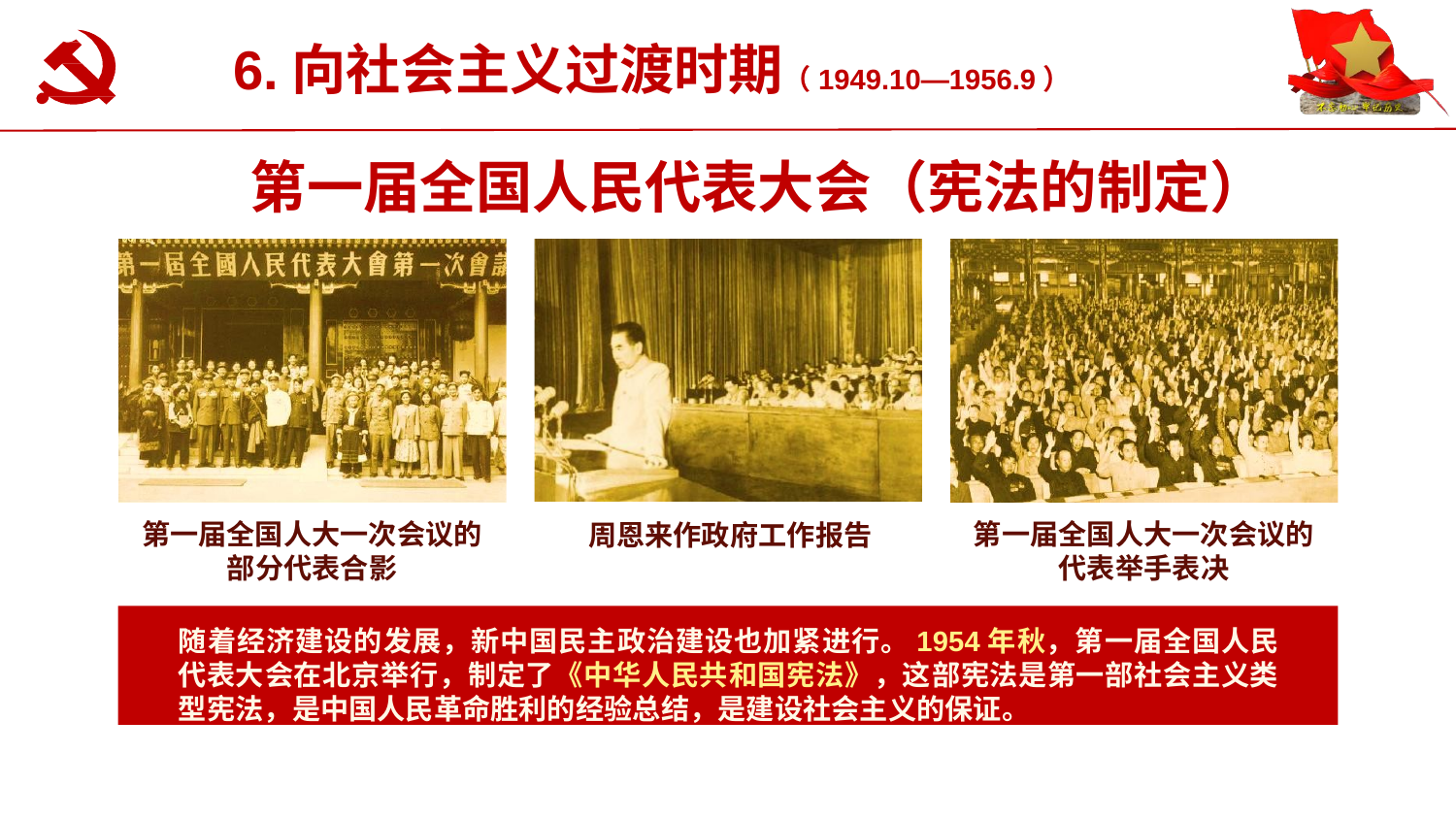

# 6.向社会主义过渡时期（1949.10—1956.9）
认真学习党史新中国史

第一届全国人民代表大会（宪法的制定）

第一届全国人大一次会议的 部分代表合影
第一届全国人大一次会议的 代表举手表决
周恩来作政府工作报告
随着经济建设的发展，新中国民主政治建设也加紧进行。1954年秋，第一届全国人民代表大会在北京举行，制定了《中华人民共和国宪法》，这部宪法是第一部社会主义类型宪法，是中国人民革命胜利的经验总结，是建设社会主义的保证。